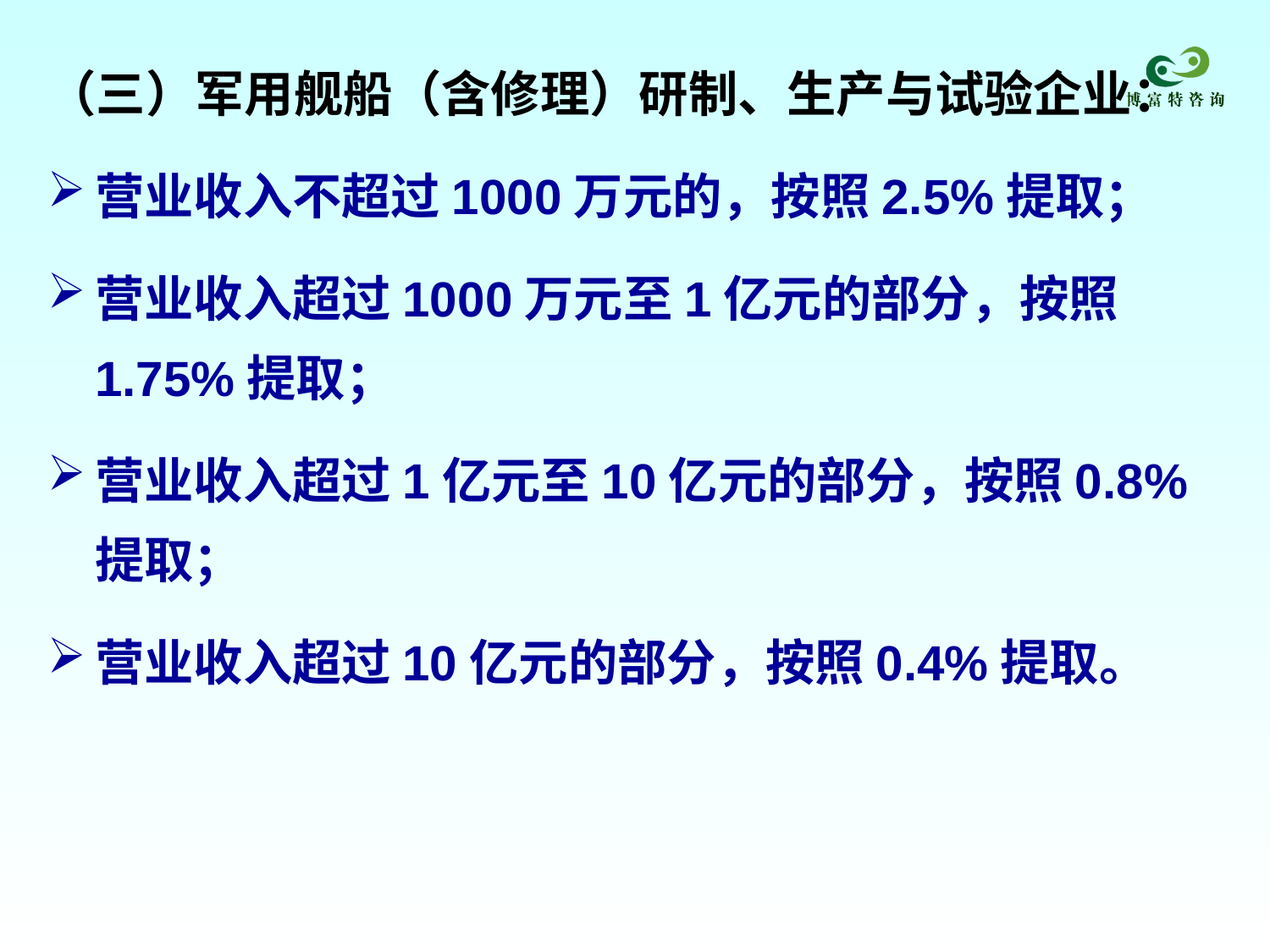

（三）军用舰船（含修理）研制、生产与试验企业：
营业收入不超过1000万元的，按照2.5%提取；
营业收入超过1000万元至1亿元的部分，按照1.75%提取；
营业收入超过1亿元至10亿元的部分，按照0.8%提取；
营业收入超过10亿元的部分，按照0.4%提取。